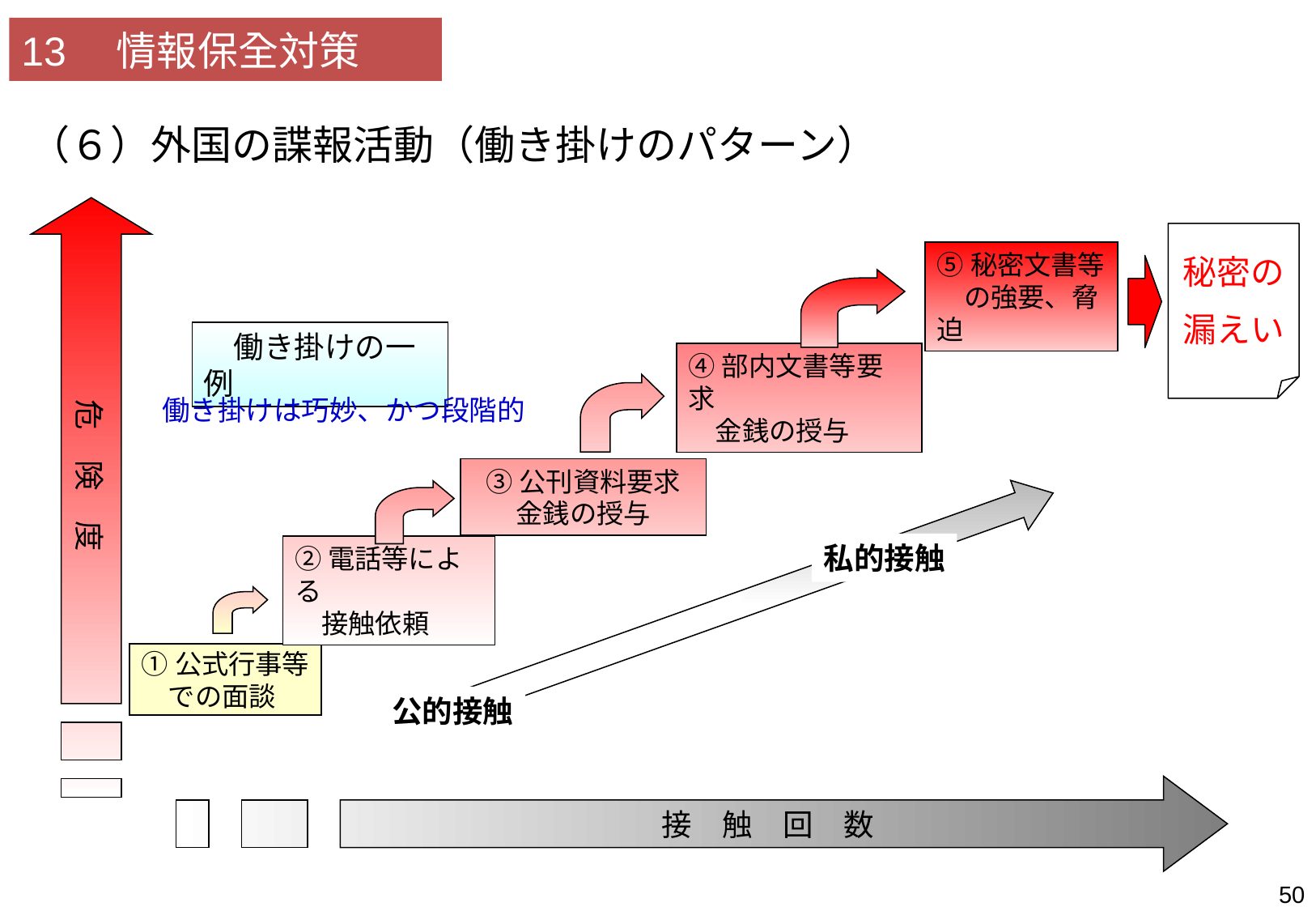

13　情報保全対策
（６）外国の諜報活動（働き掛けのパターン）
| 34 | カウンターインテリジェンス及び諸外国の事例を紹介した上で、隙のない勤務と私生活において慎重な行動をとることの重要性について記載されているか。 |
| --- | --- |
秘密の
漏えい

⑤秘密文書等
　の強要、脅迫

　働き掛けの一例
④部内文書等要求
　金銭の授与
危　険　度

働き掛けは巧妙、かつ段階的

③公刊資料要求
金銭の授与

私的接触
②電話等による
　接触依頼

①公式行事等
　での面談
公的接触
接　触　回　数
50